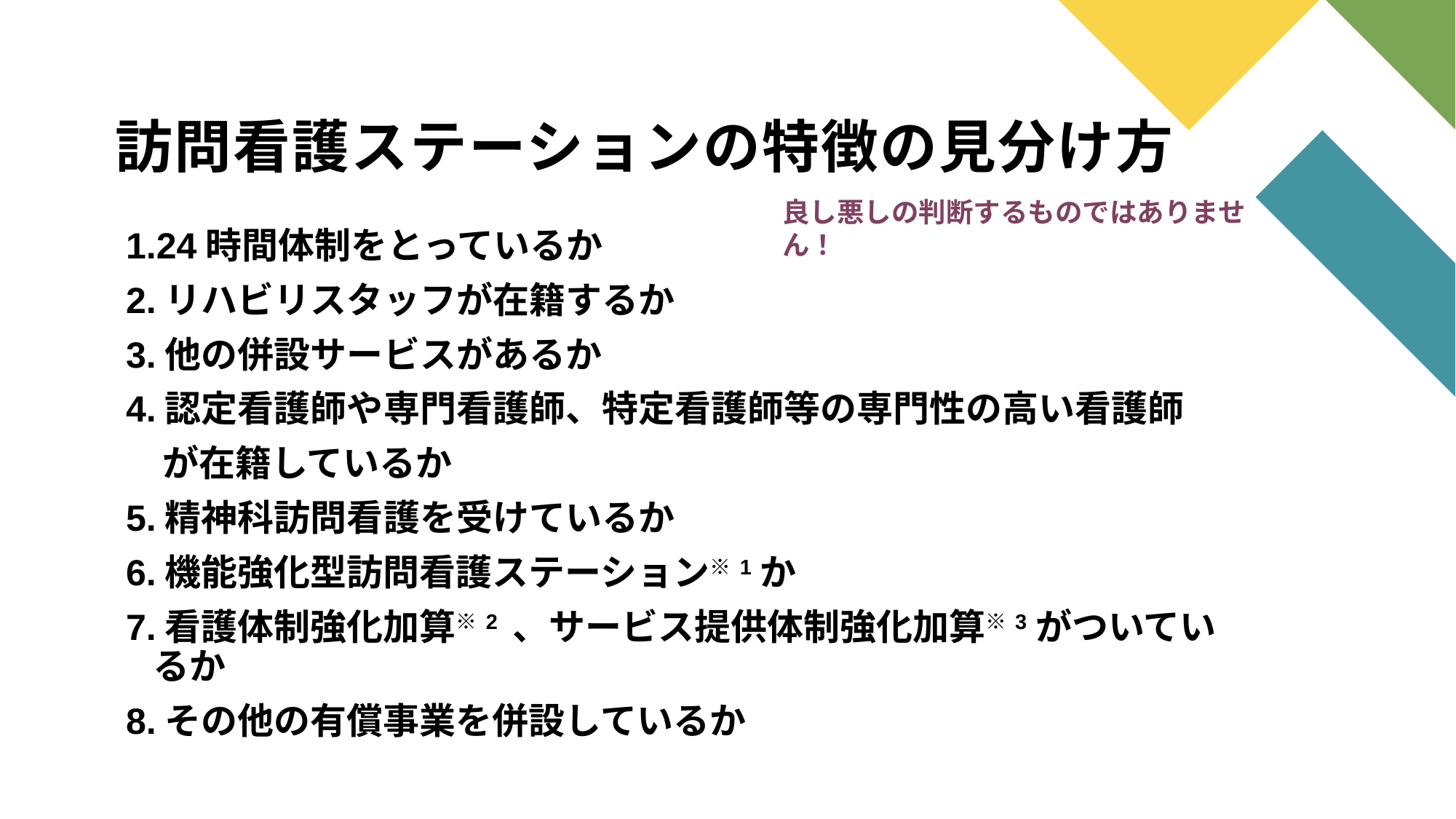

# 訪問看護ステーションの特徴の見分け方
良し悪しの判断するものではありません！

1.24時間体制をとっているか
2.リハビリスタッフが在籍するか
3.他の併設サービスがあるか
4.認定看護師や専門看護師、特定看護師等の専門性の高い看護師
　が在籍しているか
5.精神科訪問看護を受けているか
6.機能強化型訪問看護ステーション※1か
7.看護体制強化加算※2 、サービス提供体制強化加算※3がついているか
8.その他の有償事業を併設しているか